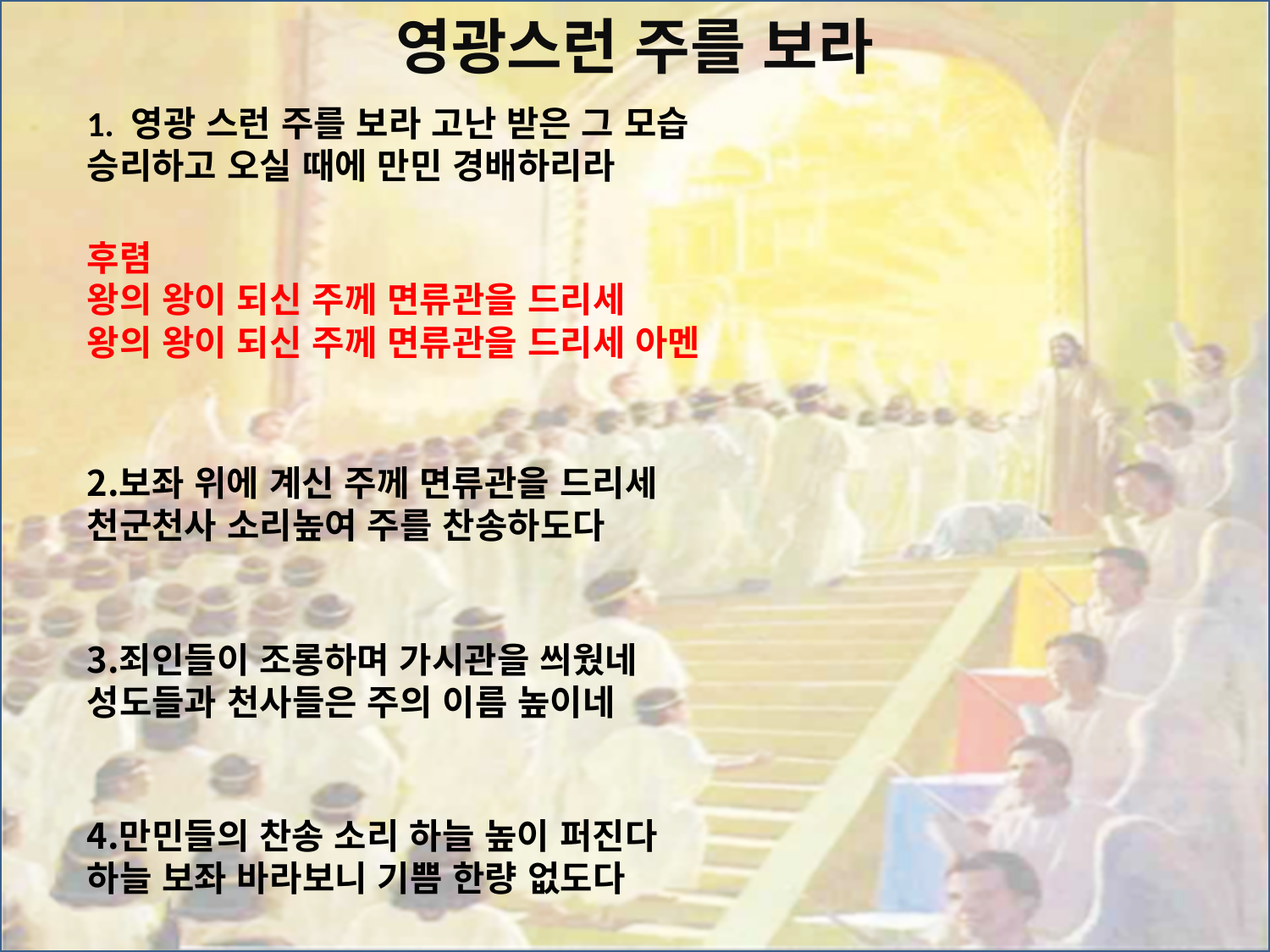

# 영광스런 주를 보라
1. 영광 스런 주를 보라 고난 받은 그 모습
승리하고 오실 때에 만민 경배하리라
후렴
왕의 왕이 되신 주께 면류관을 드리세
왕의 왕이 되신 주께 면류관을 드리세 아멘

보좌 위에 계신 주께 면류관을 드리세
천군천사 소리높여 주를 찬송하도다
죄인들이 조롱하며 가시관을 씌웠네
성도들과 천사들은 주의 이름 높이네
만민들의 찬송 소리 하늘 높이 퍼진다
하늘 보좌 바라보니 기쁨 한량 없도다